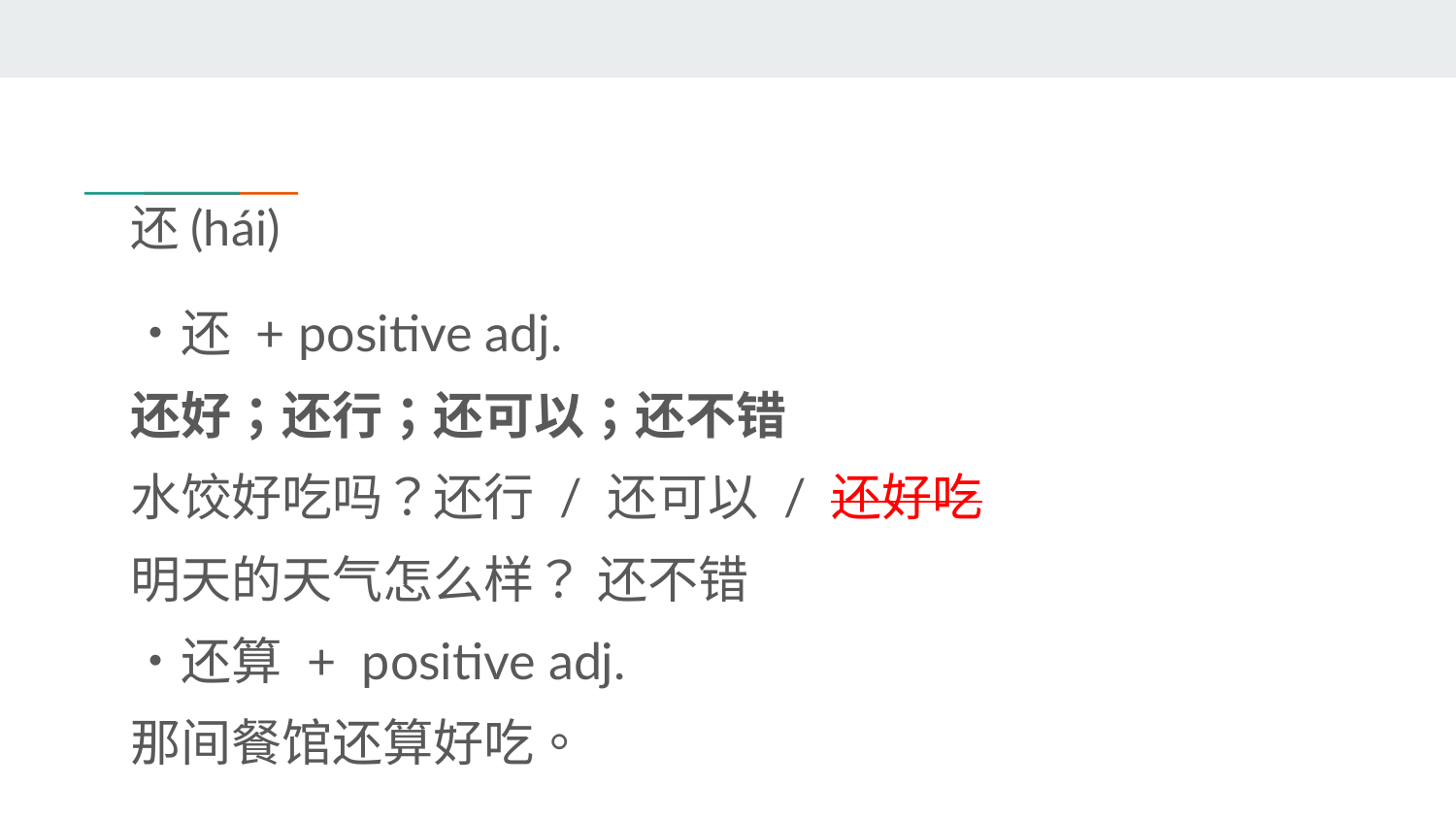

# 还(hái)

・还 + positive adj.
还好；还行；还可以；还不错
水饺好吃吗？还行 / 还可以 / 还好吃
明天的天气怎么样？ 还不错
・还算 +  positive adj.
那间餐馆还算好吃。